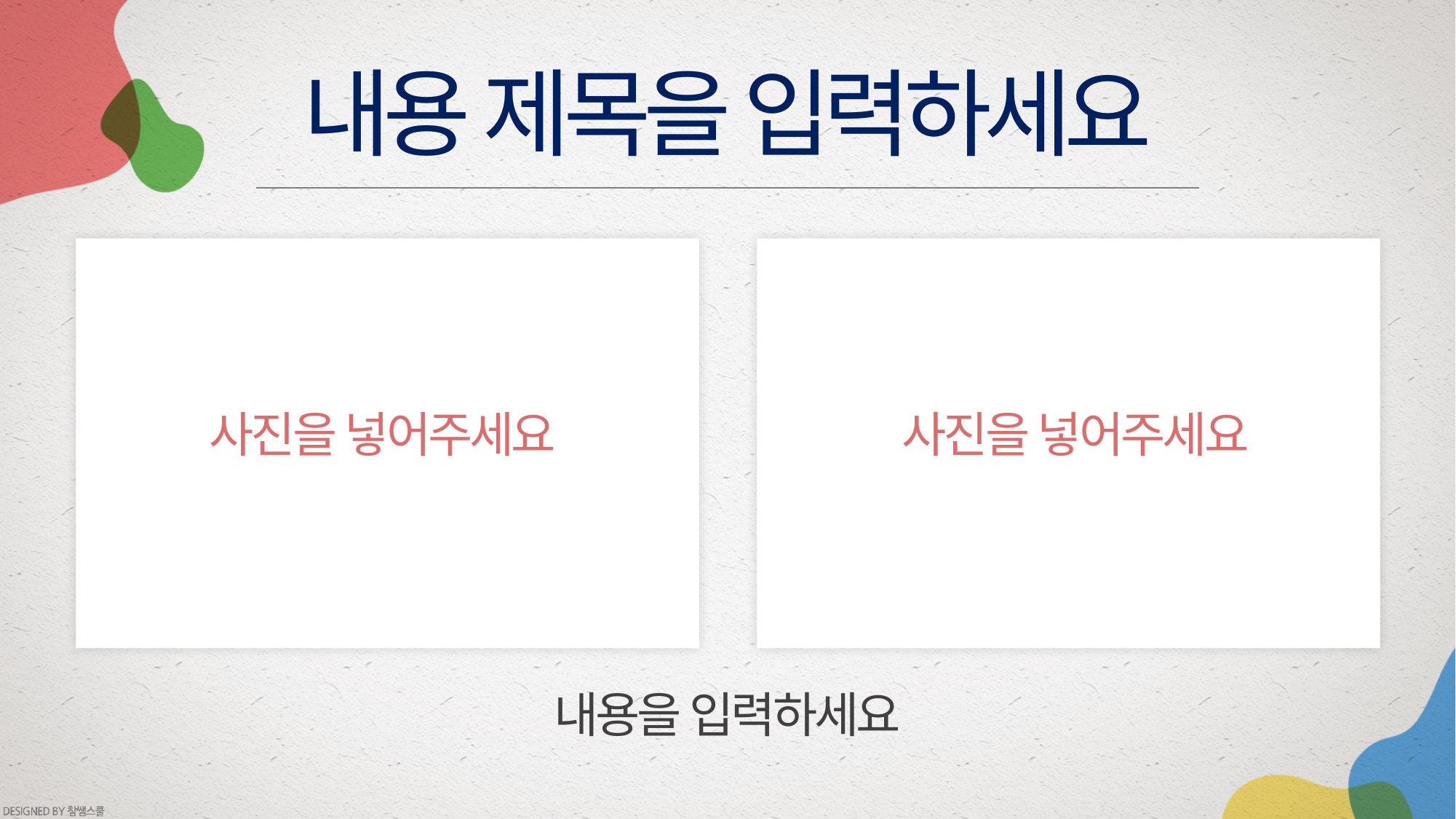

# 내용 제목을 입력하세요
사진을 넣어주세요
사진을 넣어주세요
내용을 입력하세요